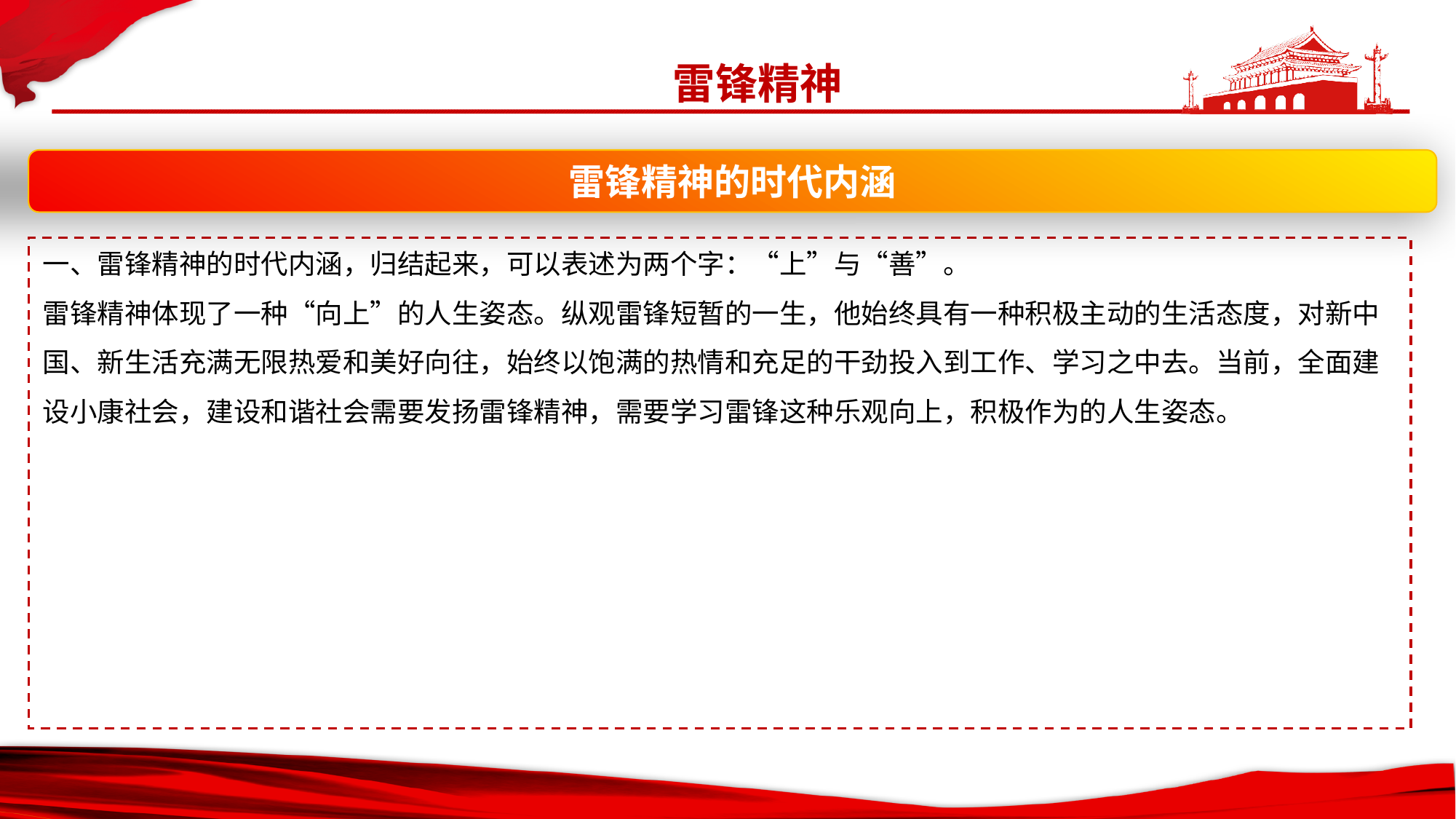

雷锋精神
雷锋精神的时代内涵
一、雷锋精神的时代内涵，归结起来，可以表述为两个字：“上”与“善”。
雷锋精神体现了一种“向上”的人生姿态。纵观雷锋短暂的一生，他始终具有一种积极主动的生活态度，对新中国、新生活充满无限热爱和美好向往，始终以饱满的热情和充足的干劲投入到工作、学习之中去。当前，全面建设小康社会，建设和谐社会需要发扬雷锋精神，需要学习雷锋这种乐观向上，积极作为的人生姿态。